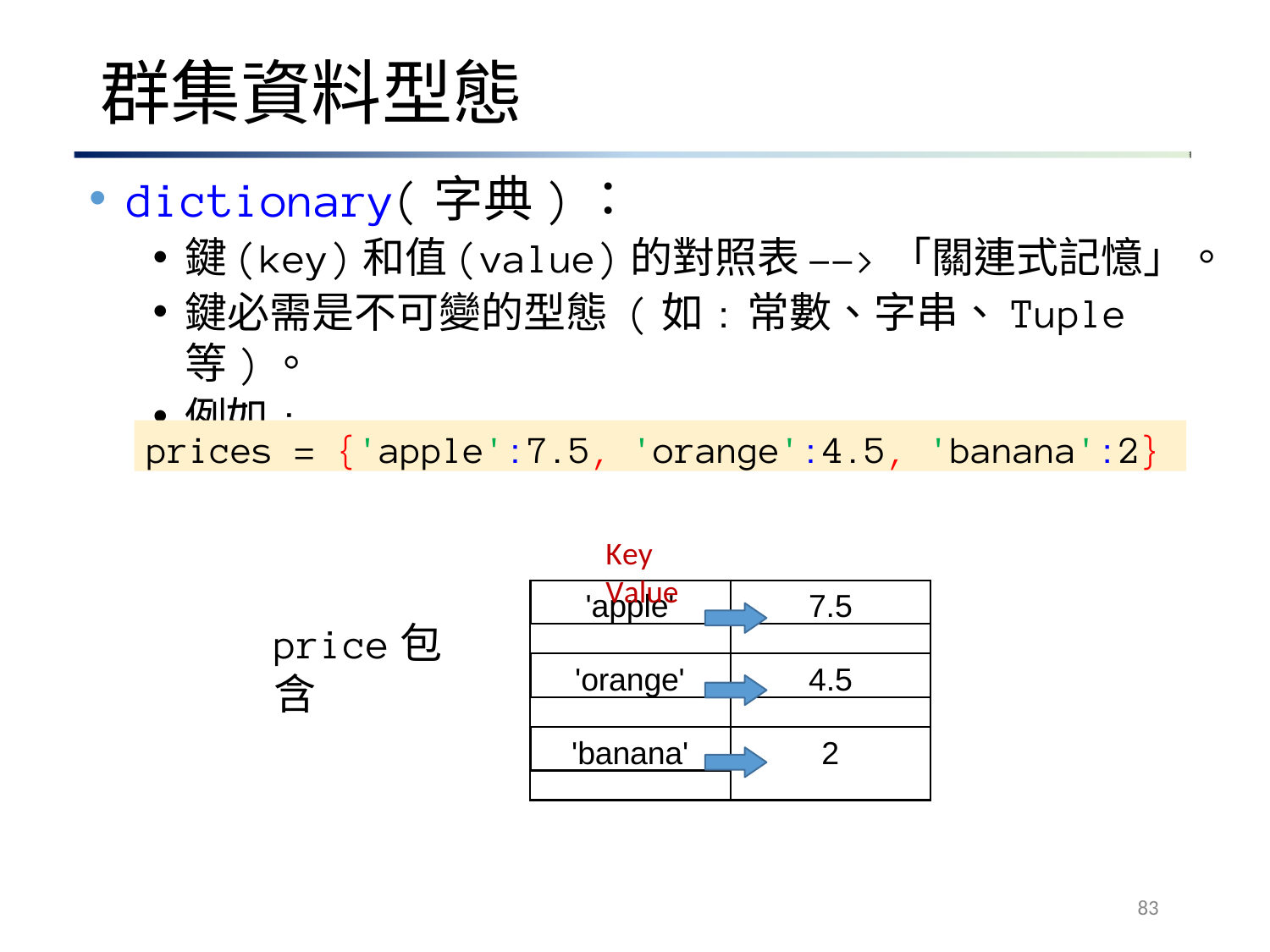

# 群集資料型態
dictionary(字典)：
鍵(key)和值(value)的對照表-->「關連式記憶」。
鍵必需是不可變的型態 (如:常數、字串、Tuple等)。
例如:
prices = {'apple':7.5, 'orange':4.5, 'banana':2}
Key	Value

'apple'
7.5

price包含

'orange'
4.5

'banana'
2

83